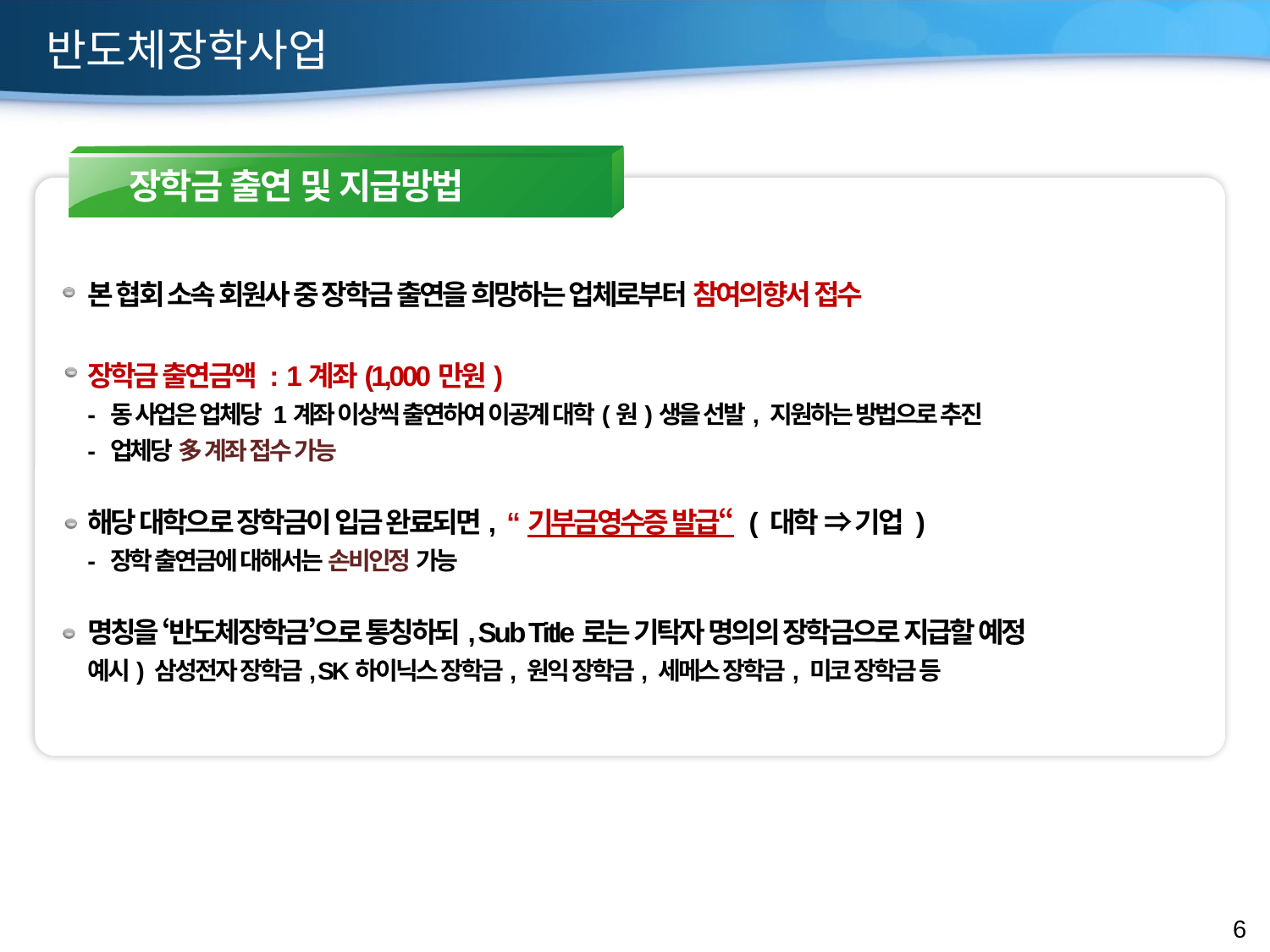

반도체장학사업

장학금 출연 및 지급방법

본 협회 소속 회원사 중 장학금 출연을 희망하는 업체로부터 참여의향서 접수

장학금 출연금액 :  1계좌(1,000만원)
-  동 사업은 업체당 1계좌 이상씩 출연하여 이공계 대학(원)생을 선발, 지원하는 방법으로 추진
-  업체당 多 계좌 접수 가능

해당 대학으로 장학금이 입금 완료되면,  “기부금영수증 발급“ ( 대학 ⇒ 기업 )
-  장학 출연금에 대해서는 손비인정 가능

명칭을 ‘반도체장학금’으로 통칭하되, Sub Title로는 기탁자 명의의 장학금으로 지급할 예정
예시) 삼성전자 장학금, SK하이닉스 장학금, 원익 장학금, 세메스 장학금, 미코 장학금 등